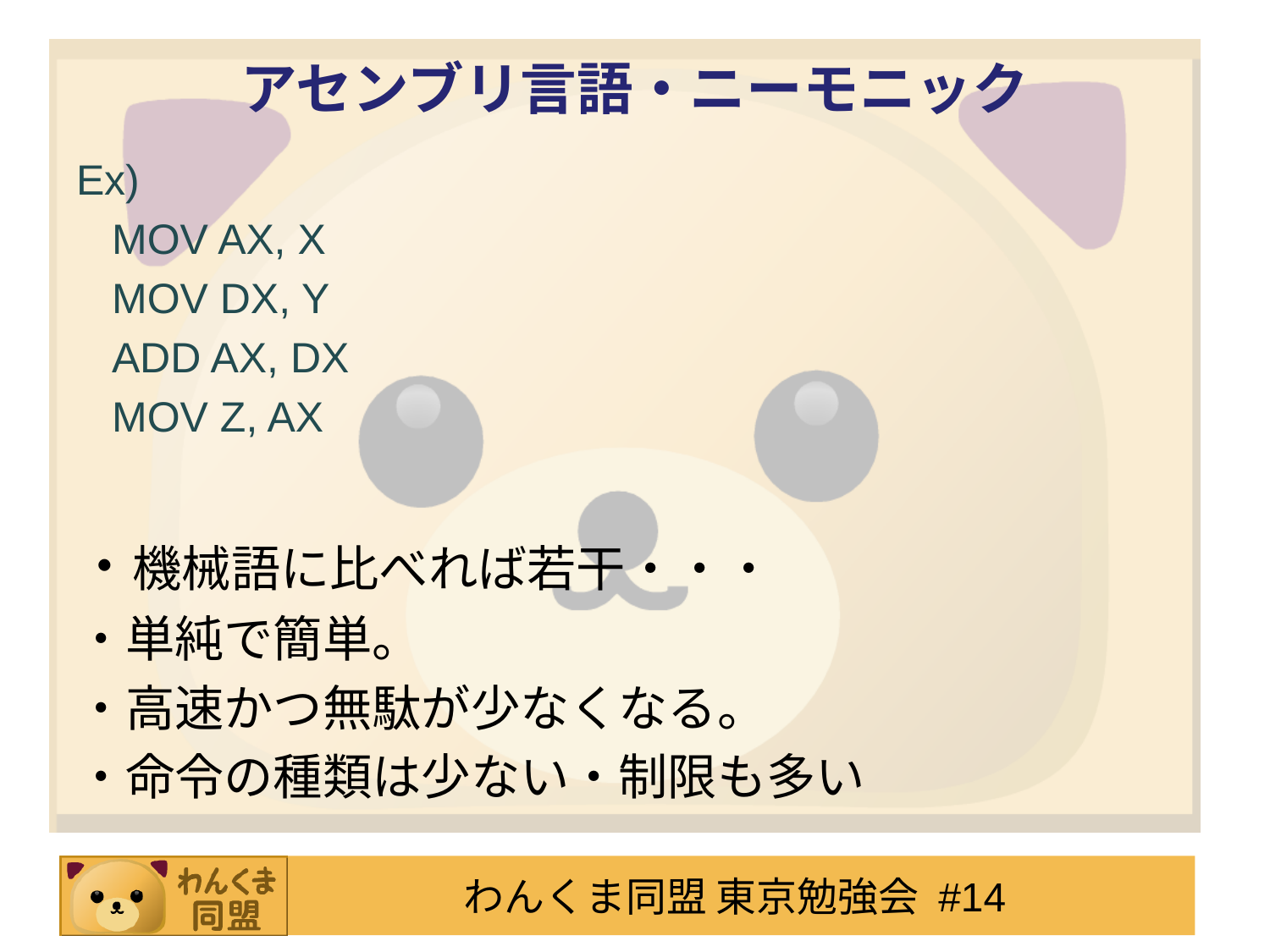

# アセンブリ言語・ニーモニック
Ex)
   MOV AX, X
   MOV DX, Y
   ADD AX, DX
   MOV Z, AX

・機械語に比べれば若干・・・
・単純で簡単。
・高速かつ無駄が少なくなる。
・命令の種類は少ない・制限も多い